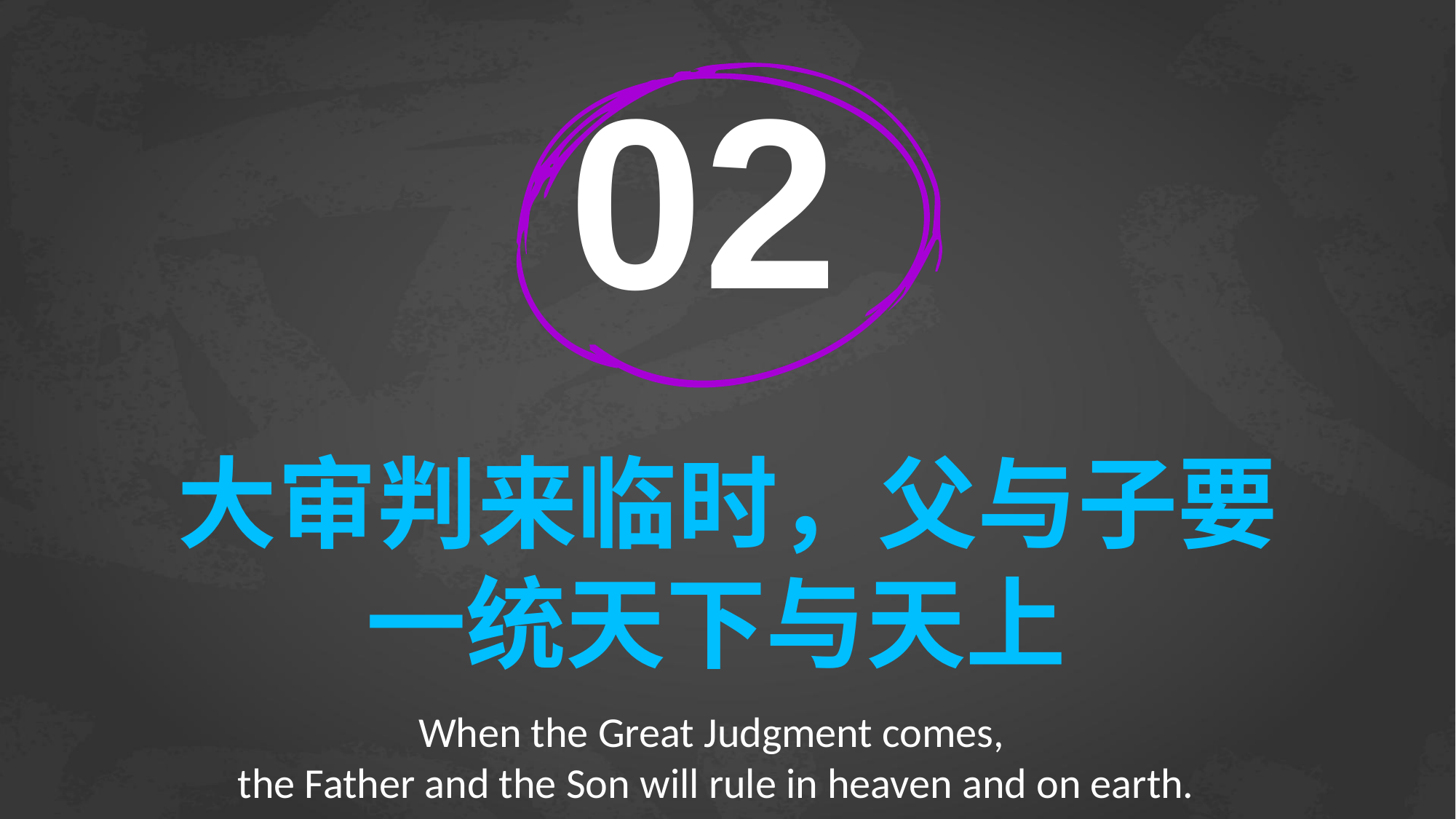

02
# 大审判来临时，父与子要一统天下与天上
When the Great Judgment comes,
the Father and the Son will rule in heaven and on earth.